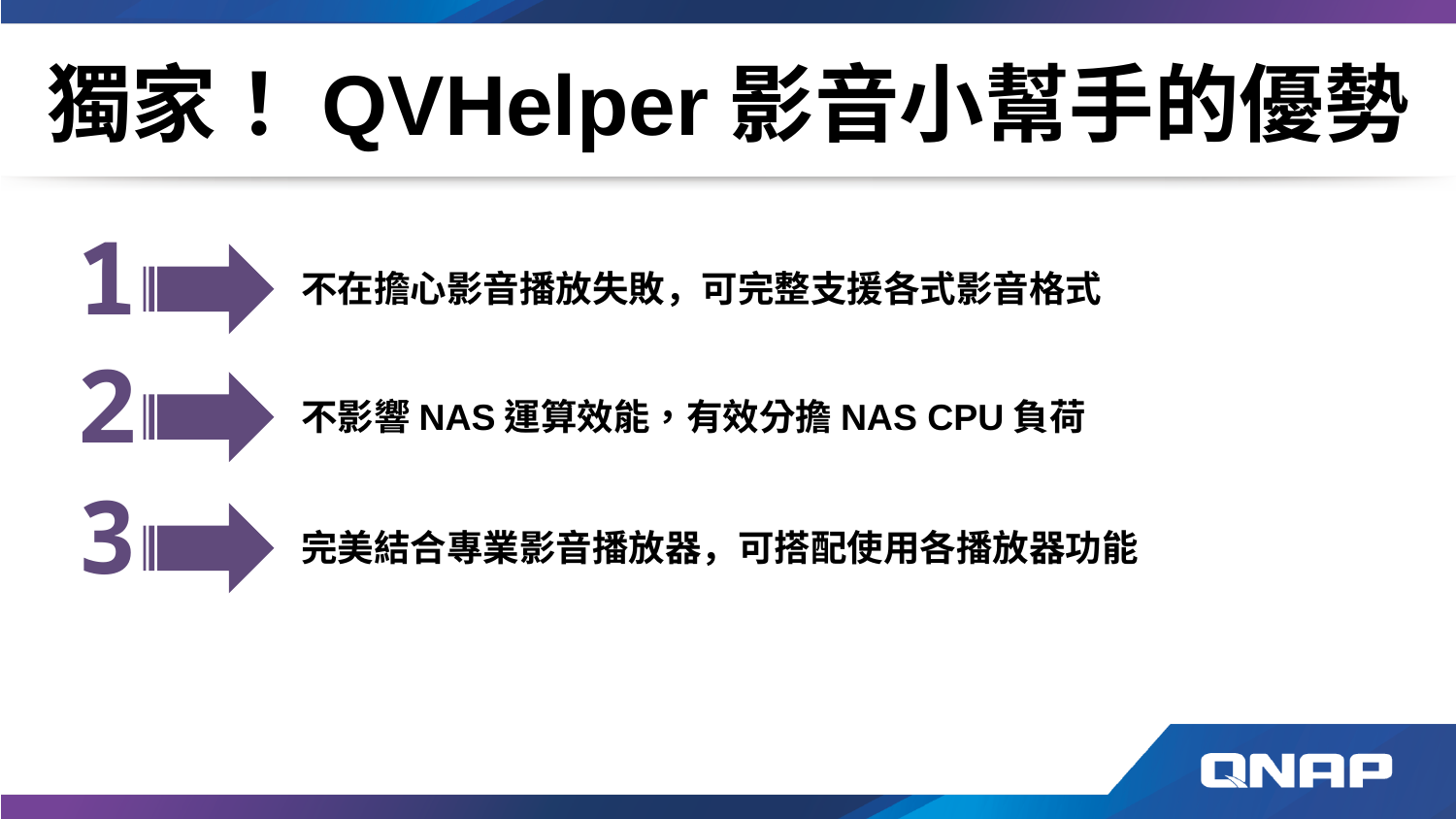

# 獨家！QVHelper影音小幫手的優勢
1
不在擔心影音播放失敗，可完整支援各式影音格式

2
不影響NAS運算效能，有效分擔NAS CPU負荷

3
完美結合專業影音播放器，可搭配使用各播放器功能